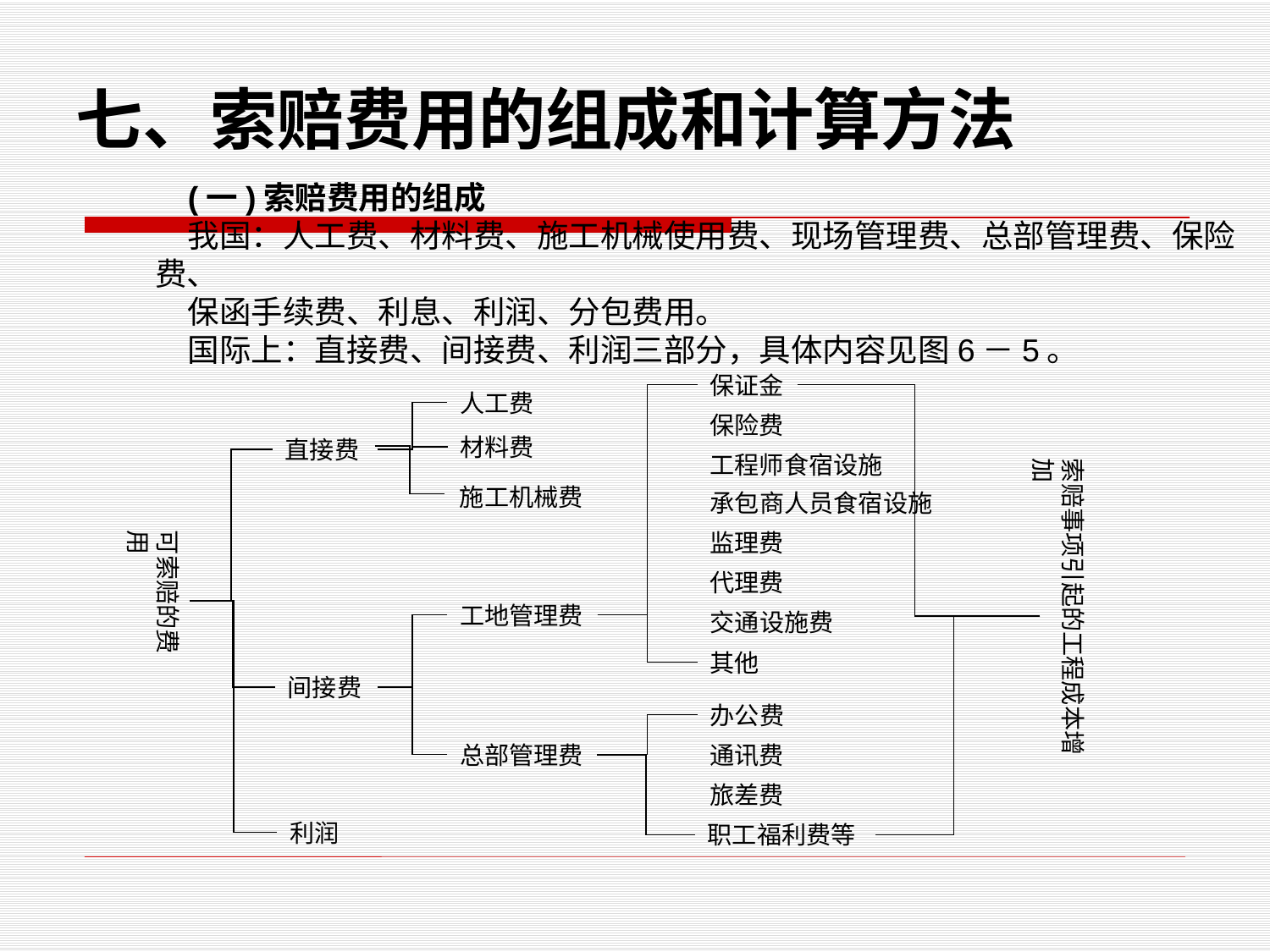

七、索赔费用的组成和计算方法
(一)索赔费用的组成
我国：人工费、材料费、施工机械使用费、现场管理费、总部管理费、保险费、
保函手续费、利息、利润、分包费用。
国际上：直接费、间接费、利润三部分，具体内容见图6－5。
保证金
人工费
保险费
材料费
直接费
工程师食宿设施
索赔事项引起的工程成本增加
施工机械费
承包商人员食宿设施
可索赔的费用
监理费
代理费
工地管理费
交通设施费
其他
间接费
办公费
总部管理费
通讯费
旅差费
利润
职工福利费等